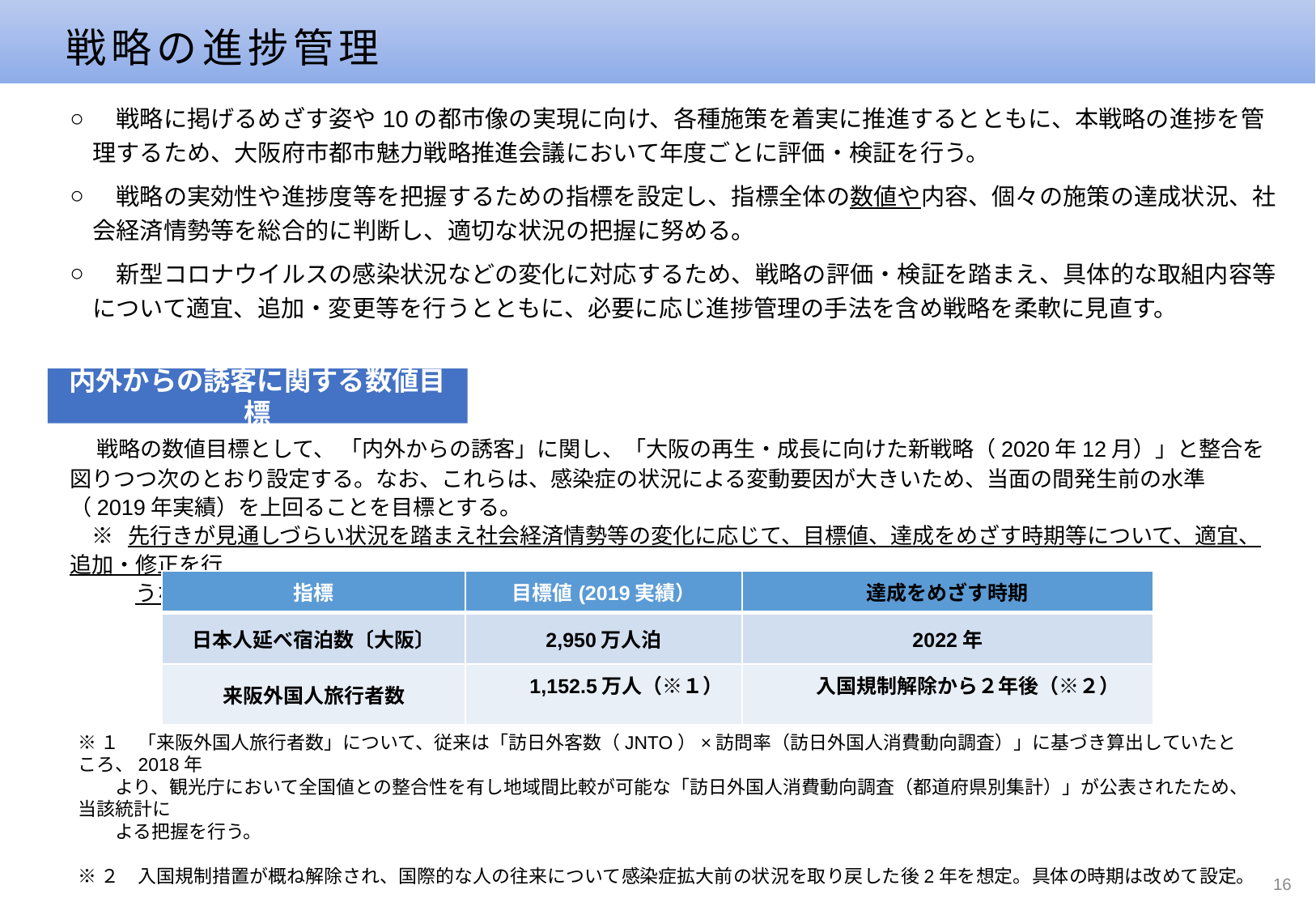

戦略の進捗管理
　戦略に掲げるめざす姿や10の都市像の実現に向け、各種施策を着実に推進するとともに、本戦略の進捗を管理するため、大阪府市都市魅力戦略推進会議において年度ごとに評価・検証を行う。
　戦略の実効性や進捗度等を把握するための指標を設定し、指標全体の数値や内容、個々の施策の達成状況、社会経済情勢等を総合的に判断し、適切な状況の把握に努める。
　新型コロナウイルスの感染状況などの変化に対応するため、戦略の評価・検証を踏まえ、具体的な取組内容等について適宜、追加・変更等を行うとともに、必要に応じ進捗管理の手法を含め戦略を柔軟に見直す。
内外からの誘客に関する数値目標
　戦略の数値目標として、 「内外からの誘客」に関し、「大阪の再生・成長に向けた新戦略（2020年12月）」と整合を図りつつ次のとおり設定する。なお、これらは、感染症の状況による変動要因が大きいため、当面の間発生前の水準（2019年実績）を上回ることを目標とする。
　※   先行きが見通しづらい状況を踏まえ社会経済情勢等の変化に応じて、目標値、達成をめざす時期等について、適宜、追加・修正を行
　　　うなど、必要に応じて柔軟に見直しを行っていく。
| 指標 | 目標値(2019実績） | 達成をめざす時期 |
| --- | --- | --- |
| 日本人延べ宿泊数〔大阪〕 | 2,950万人泊 | 2022年 |
| 来阪外国人旅行者数 | 1,152.5万人（※１） | 入国規制解除から２年後（※２） |
※１　「来阪外国人旅行者数」について、従来は「訪日外客数（JNTO）×訪問率（訪日外国人消費動向調査）」に基づき算出していたところ、2018年
　　より、観光庁において全国値との整合性を有し地域間比較が可能な「訪日外国人消費動向調査（都道府県別集計）」が公表されたため、当該統計に
　　よる把握を行う。

※２　入国規制措置が概ね解除され、国際的な人の往来について感染症拡大前の状況を取り戻した後2年を想定。具体の時期は改めて設定。
16